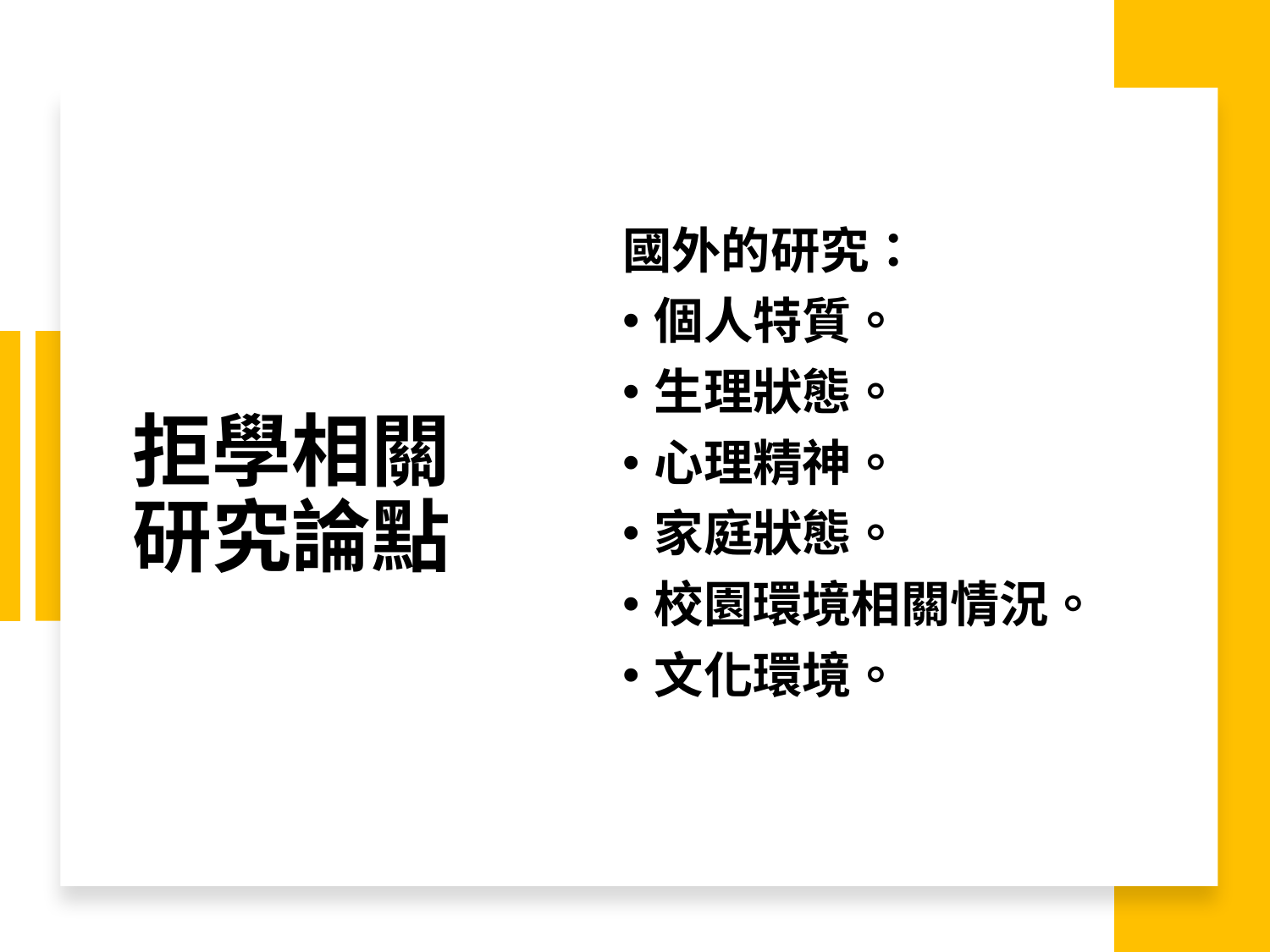

國外的研究：
個人特質。
生理狀態。
心理精神。
家庭狀態。
校園環境相關情況。
文化環境。
# 拒學相關研究論點